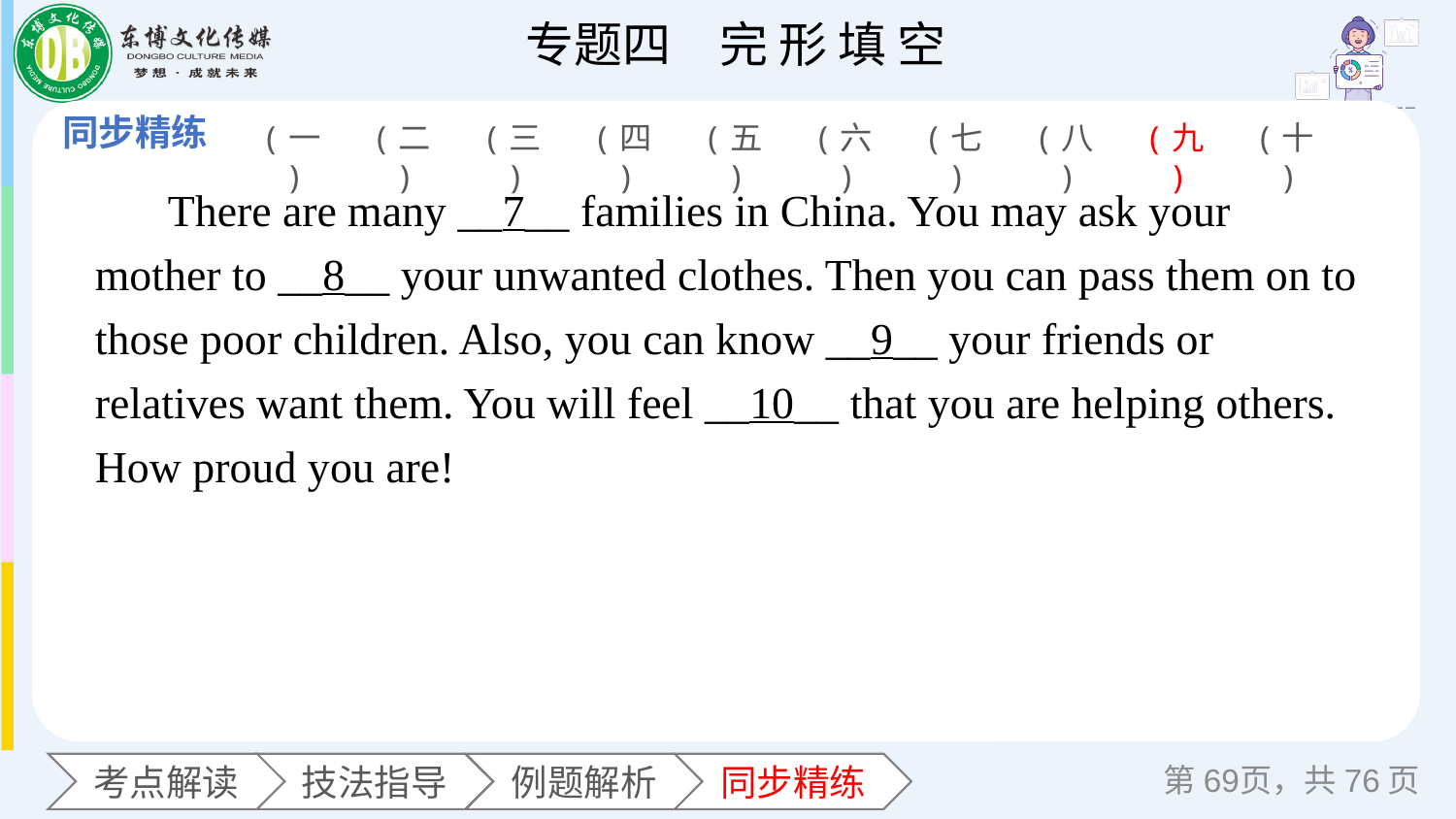

(一)
(二)
(三)
(四)
(五)
(六)
(七)
(八)
(九)
(十)
There are many __7__ families in China. You may ask your mother to __8__ your unwanted clothes. Then you can pass them on to those poor children. Also, you can know __9__ your friends or relatives want them. You will feel __10__ that you are helping others. How proud you are!
第69页，共76页